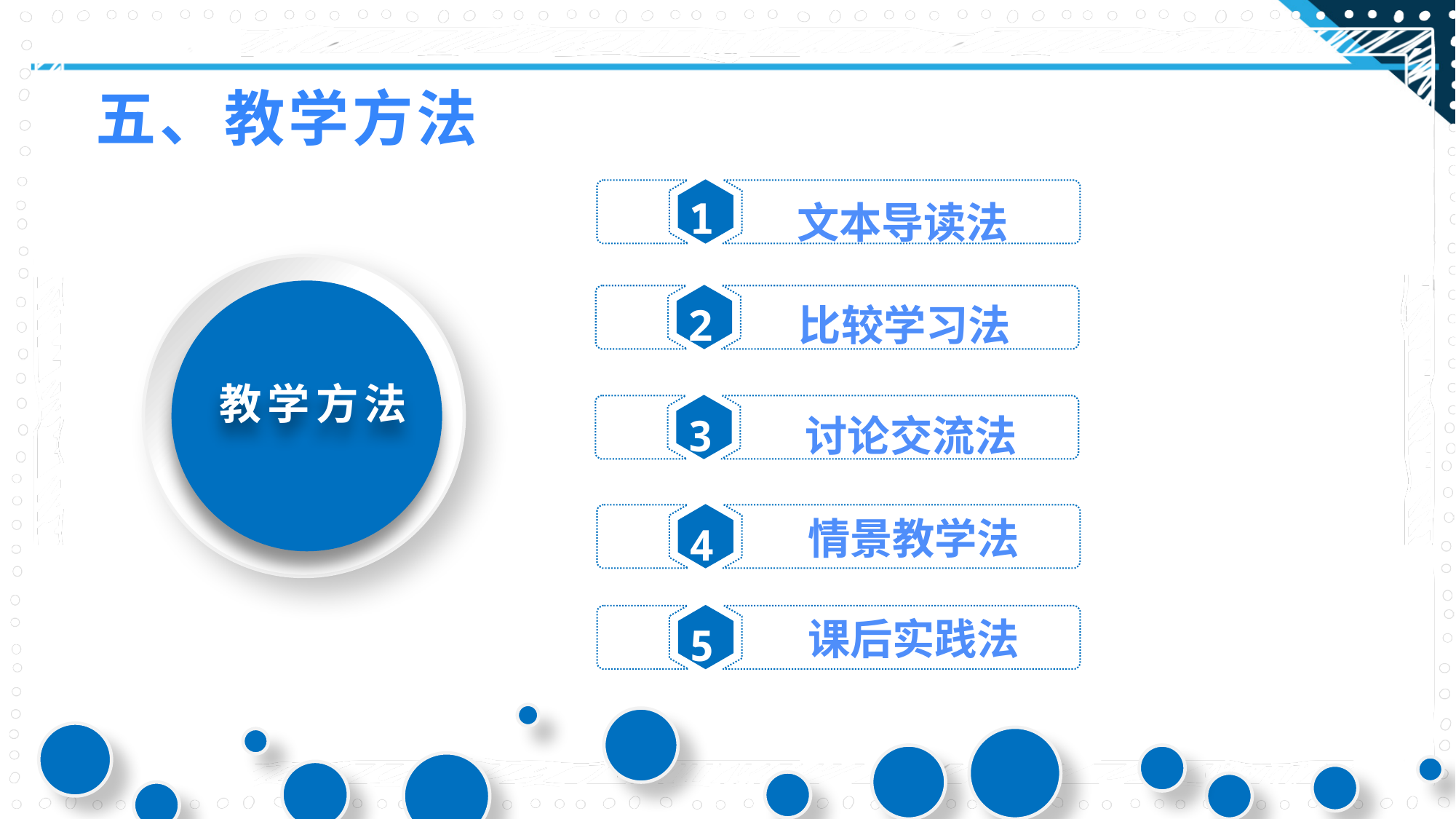

五、教学方法

1
文本导读法

2
比较学习法
教学方法

3
讨论交流法

4
情景教学法

5
课后实践法